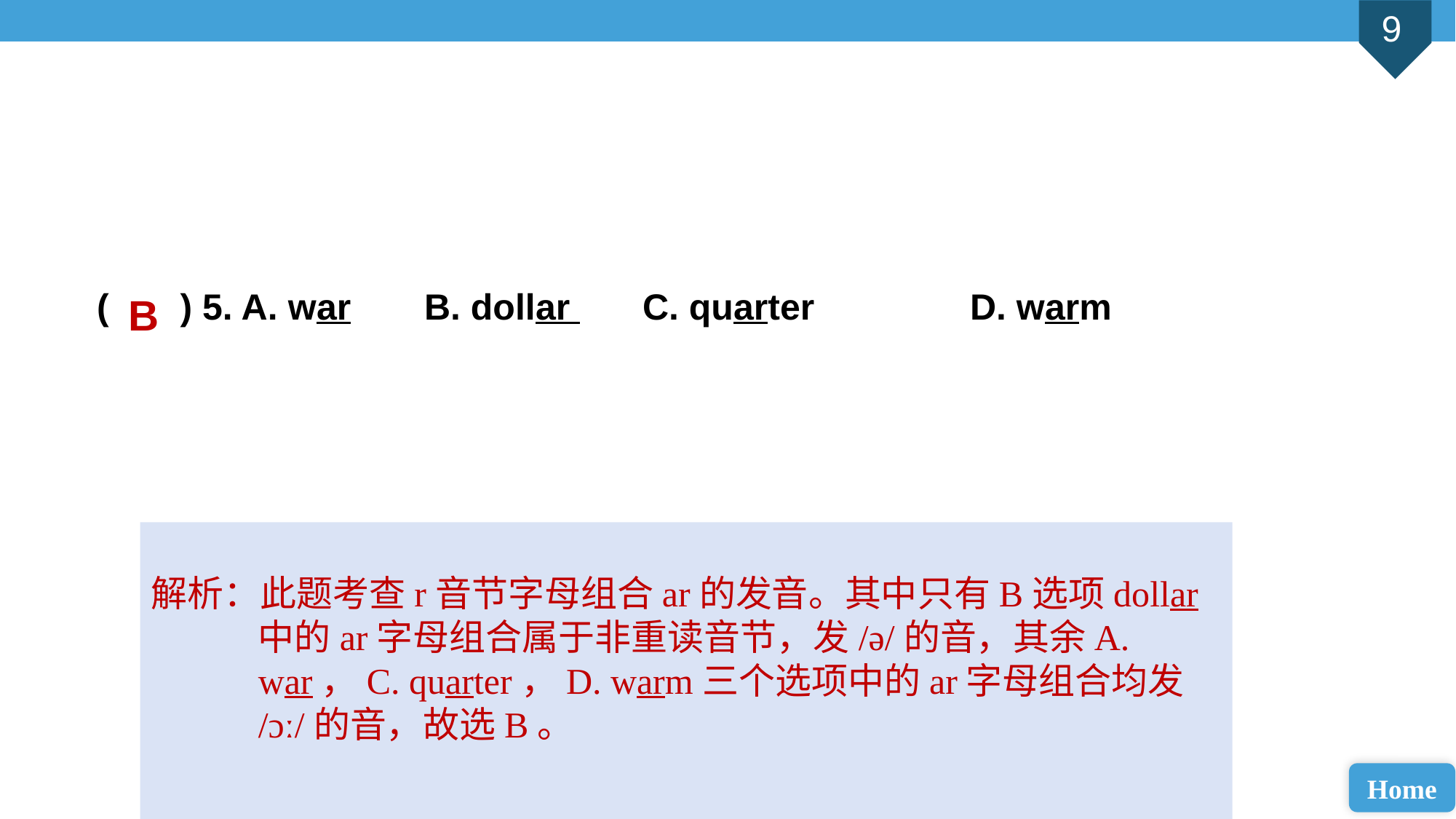

(       ) 5. A. war 	B. dollar 	C. quarter 		D. warm
B

解析：此题考查r音节字母组合ar的发音。其中只有B选项dollar中的ar字母组合属于非重读音节，发/ə/的音，其余A. war，C. quarter，D. warm三个选项中的ar字母组合均发/ɔː/的音，故选B。